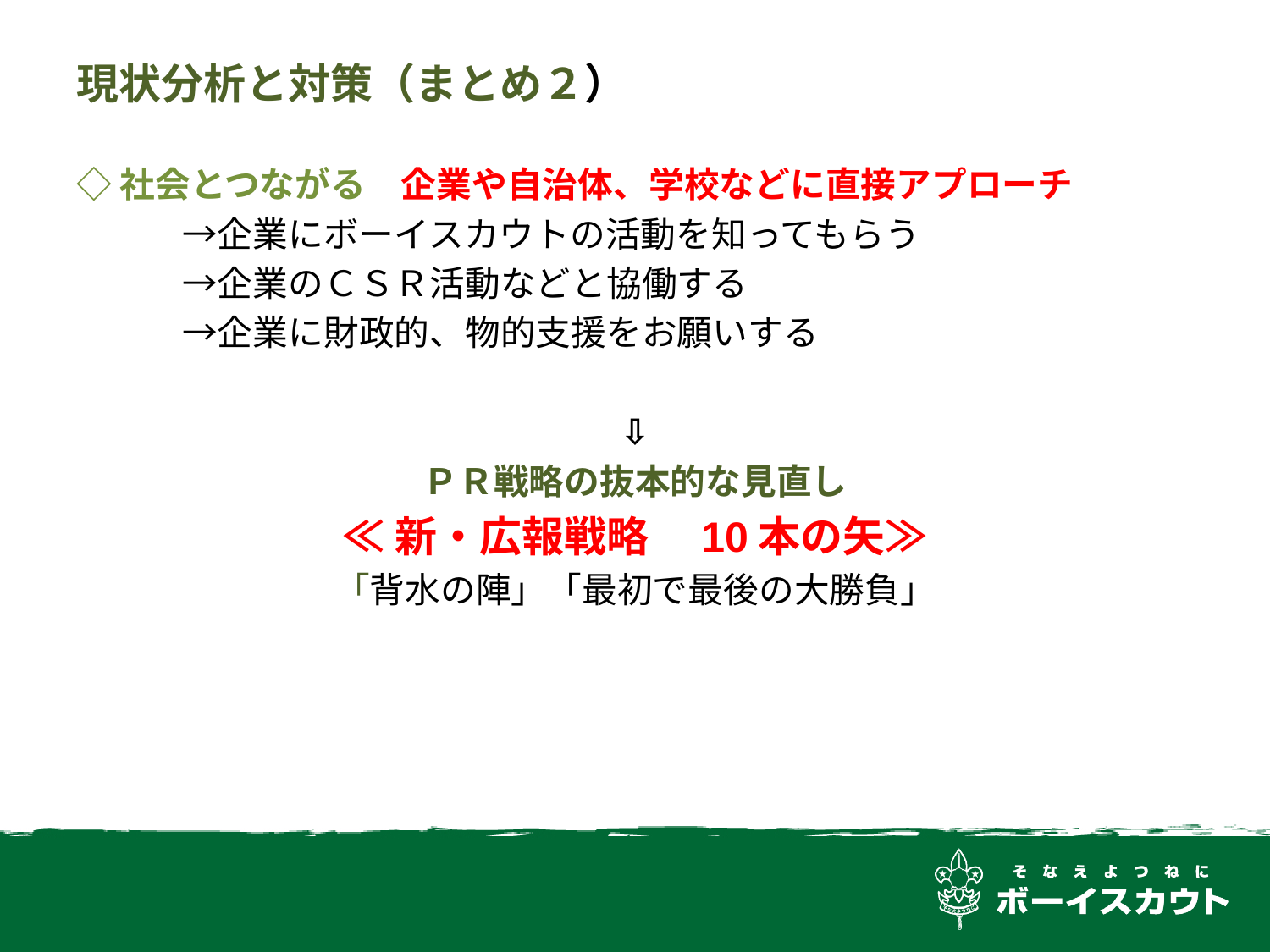

# 現状分析と対策（まとめ２）
◇社会とつながる　企業や自治体、学校などに直接アプローチ
　　　→企業にボーイスカウトの活動を知ってもらう
　　　→企業のＣＳＲ活動などと協働する
　　　→企業に財政的、物的支援をお願いする

⇩
ＰＲ戦略の抜本的な見直し
≪新・広報戦略　10本の矢≫
「背水の陣」「最初で最後の大勝負」